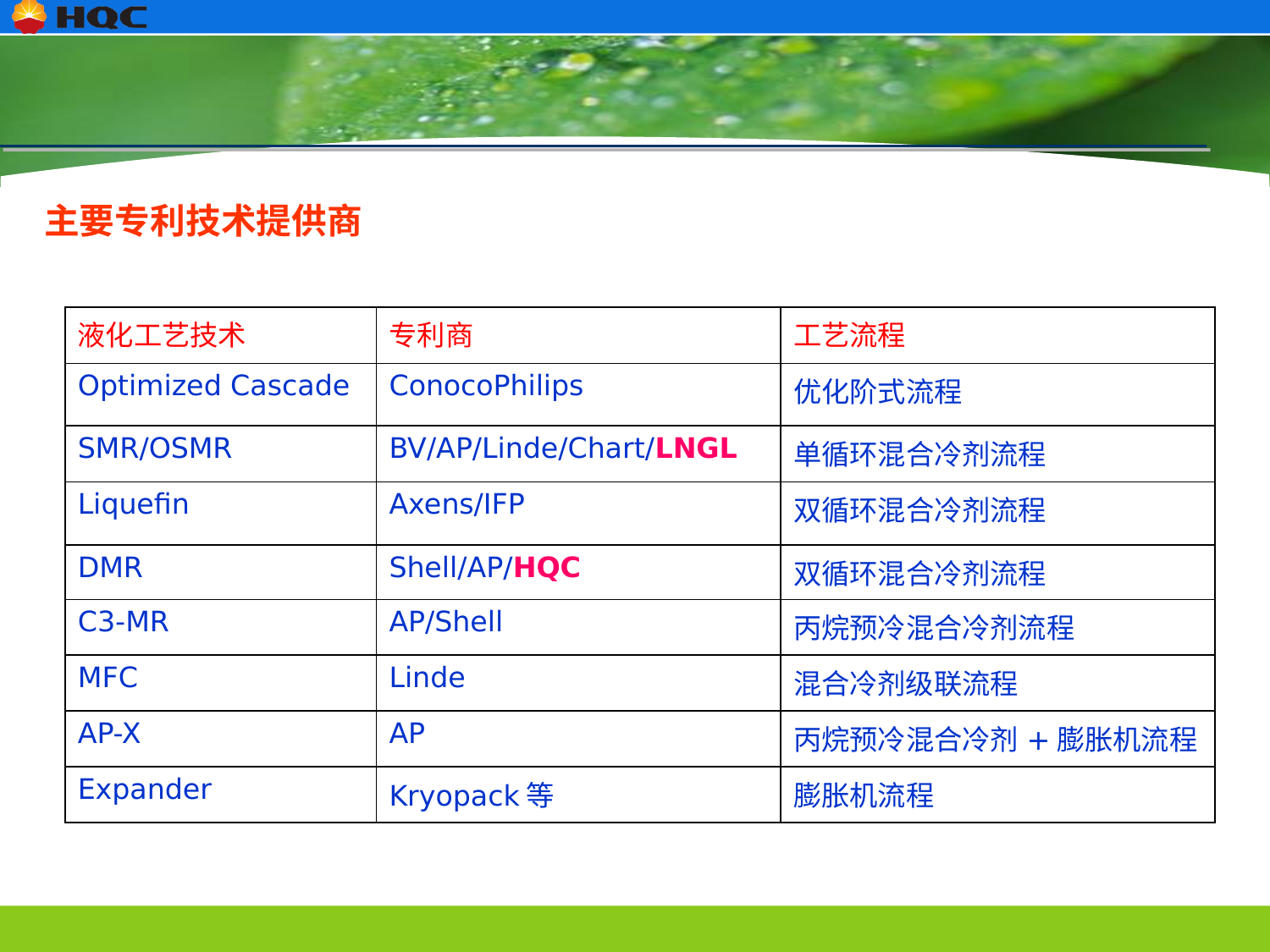

主要专利技术提供商
| 液化工艺技术 | 专利商 | 工艺流程 |
| --- | --- | --- |
| Optimized Cascade | ConocoPhilips | 优化阶式流程 |
| SMR/OSMR | BV/AP/Linde/Chart/LNGL | 单循环混合冷剂流程 |
| Liquefin | Axens/IFP | 双循环混合冷剂流程 |
| DMR | Shell/AP/HQC | 双循环混合冷剂流程 |
| C3-MR | AP/Shell | 丙烷预冷混合冷剂流程 |
| MFC | Linde | 混合冷剂级联流程 |
| AP-X | AP | 丙烷预冷混合冷剂+膨胀机流程 |
| Expander | Kryopack等 | 膨胀机流程 |